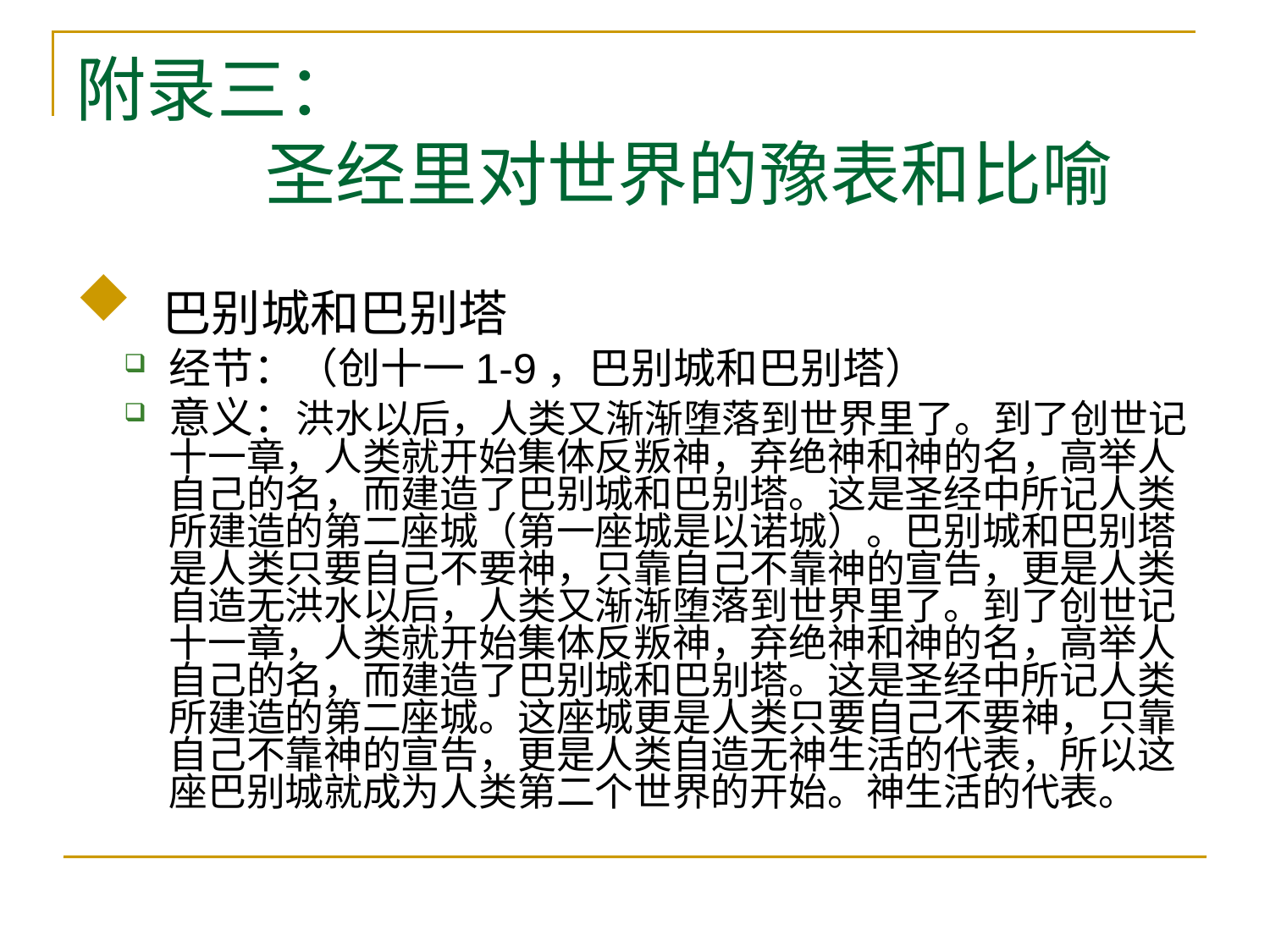

# 附录三： 圣经里对世界的豫表和比喻
 巴别城和巴别塔
经节：（创十一1-9，巴别城和巴别塔）
意义：洪水以后，人类又渐渐堕落到世界里了。到了创世记十一章，人类就开始集体反叛神，弃绝神和神的名，高举人自己的名，而建造了巴别城和巴别塔。这是圣经中所记人类所建造的第二座城（第一座城是以诺城）。巴别城和巴别塔是人类只要自己不要神，只靠自己不靠神的宣告，更是人类自造无洪水以后，人类又渐渐堕落到世界里了。到了创世记十一章，人类就开始集体反叛神，弃绝神和神的名，高举人自己的名，而建造了巴别城和巴别塔。这是圣经中所记人类所建造的第二座城。这座城更是人类只要自己不要神，只靠自己不靠神的宣告，更是人类自造无神生活的代表，所以这座巴别城就成为人类第二个世界的开始。神生活的代表。